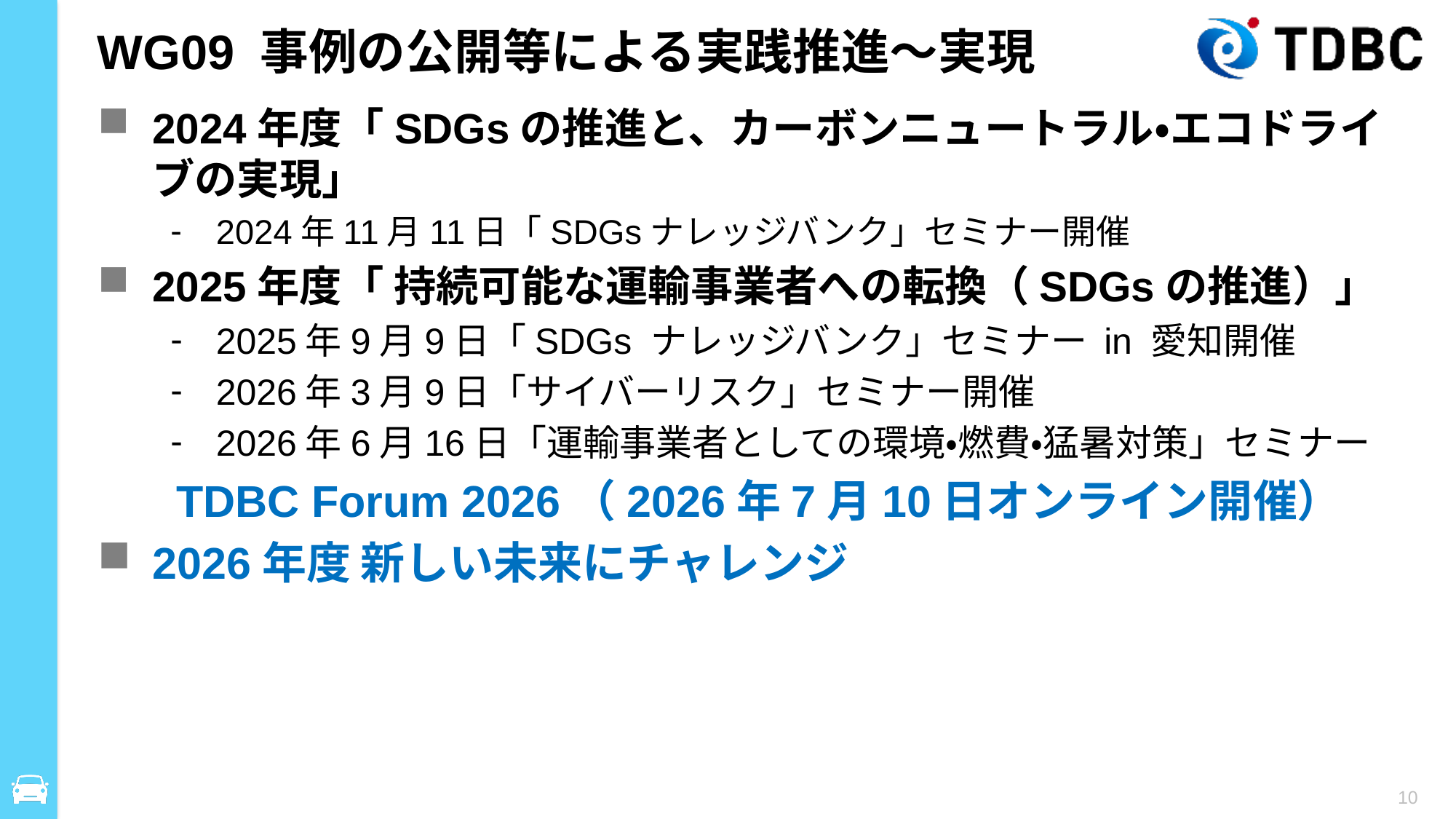

# WG09 事例の公開等による実践推進～実現
2024年度「SDGsの推進と、カーボンニュートラル・エコドライブの実現」
2024年11月11日「SDGsナレッジバンク」セミナー開催
2025年度「 持続可能な運輸事業者への転換（SDGsの推進）」
2025年9月9日「SDGs ナレッジバンク」セミナー in 愛知開催
2026年3月9日「サイバーリスク」セミナー開催
2026年6月16日「運輸事業者としての環境・燃費・猛暑対策」セミナー
TDBC Forum 2026（2026年7月10日オンライン開催）
2026年度 新しい未来にチャレンジ
10